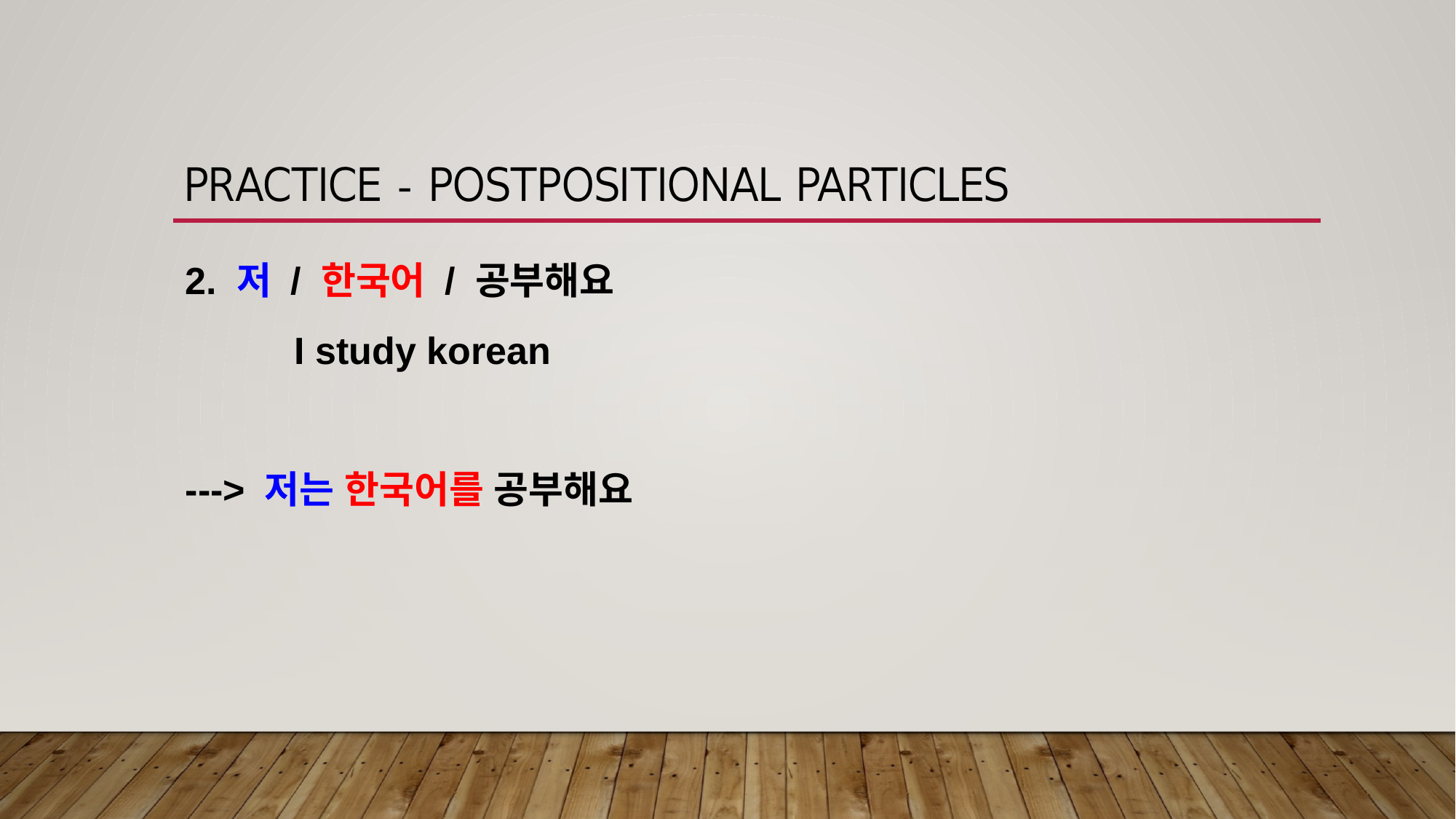

# practice - Postpositional particles
2. 저 / 한국어 / 공부해요
	I study korean

---> 저는 한국어를 공부해요